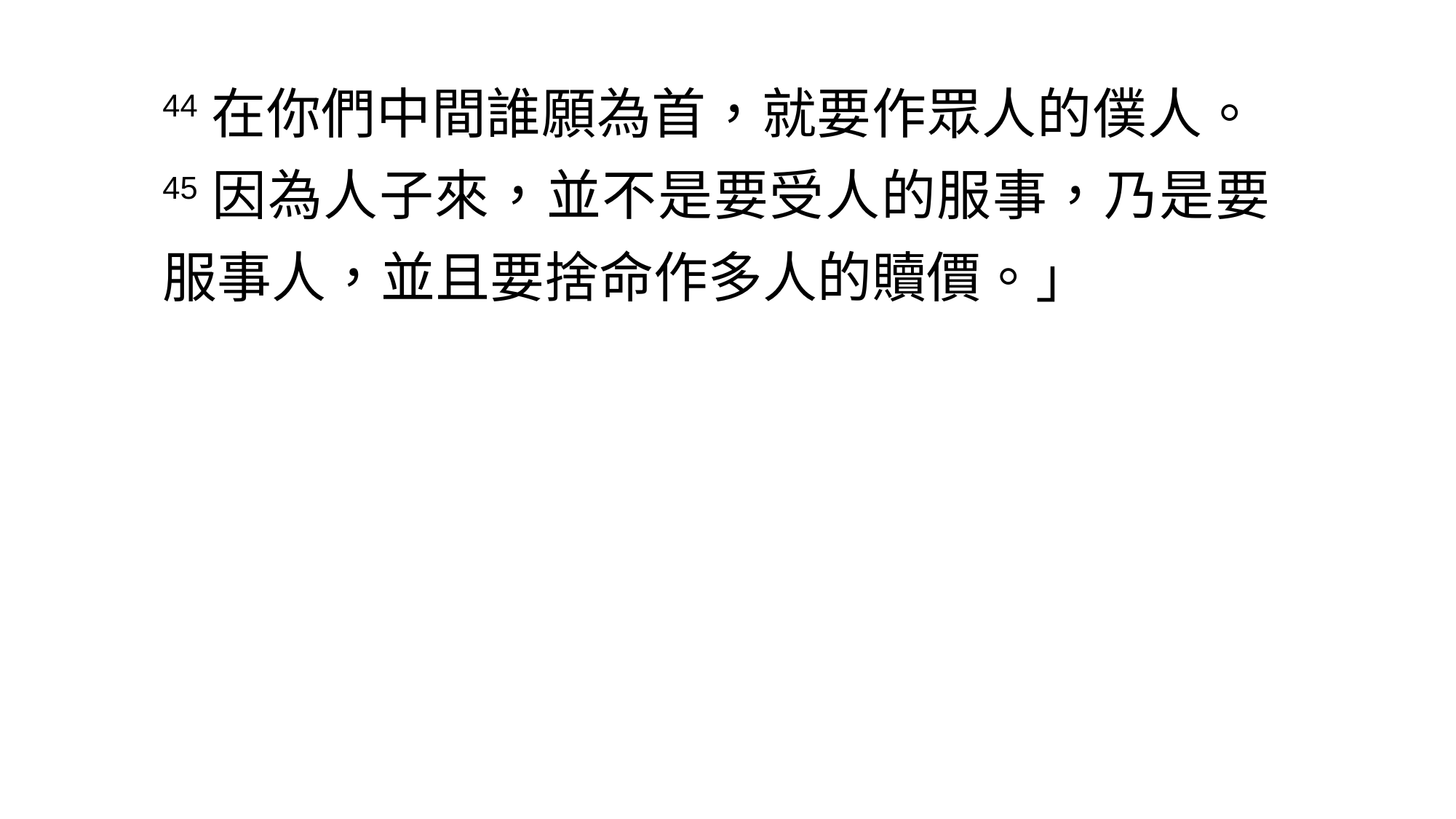

44在你們中間誰願為首，就要作眾人的僕人。45因為人子來，並不是要受人的服事，乃是要服事人，並且要捨命作多人的贖價。」